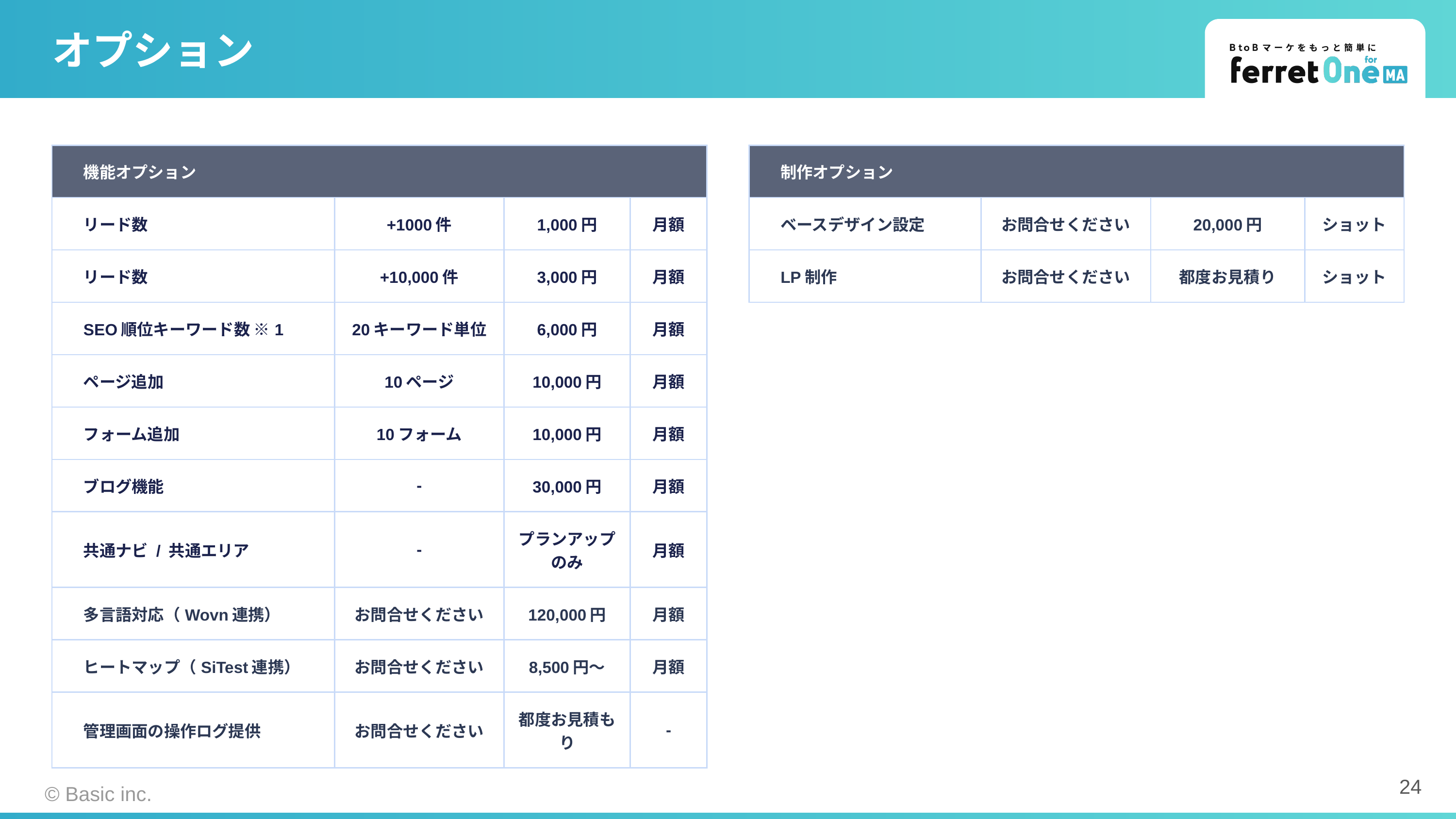

# オプション
| 機能オプション |  |  |  |
| --- | --- | --- | --- |
| リード数 | +1000件 | 1,000円 | 月額 |
| リード数 | +10,000件 | 3,000円 | 月額 |
| SEO順位キーワード数 ※1 | 20キーワード単位 | 6,000円 | 月額 |
| ページ追加 | 10ページ | 10,000円 | 月額 |
| フォーム追加 | 10フォーム | 10,000円 | 月額 |
| ブログ機能 | - | 30,000円 | 月額 |
| 共通ナビ / 共通エリア | - | プランアップのみ | 月額 |
| 多言語対応（Wovn連携） | お問合せください | 120,000円 | 月額 |
| ヒートマップ（SiTest連携） | お問合せください | 8,500円〜 | 月額 |
| 管理画面の操作ログ提供 | お問合せください | 都度お見積もり | - |
| 制作オプション |  |  |  |
| --- | --- | --- | --- |
| ベースデザイン設定 | お問合せください | 20,000円 | ショット |
| LP制作 | お問合せください | 都度お見積り | ショット |
24